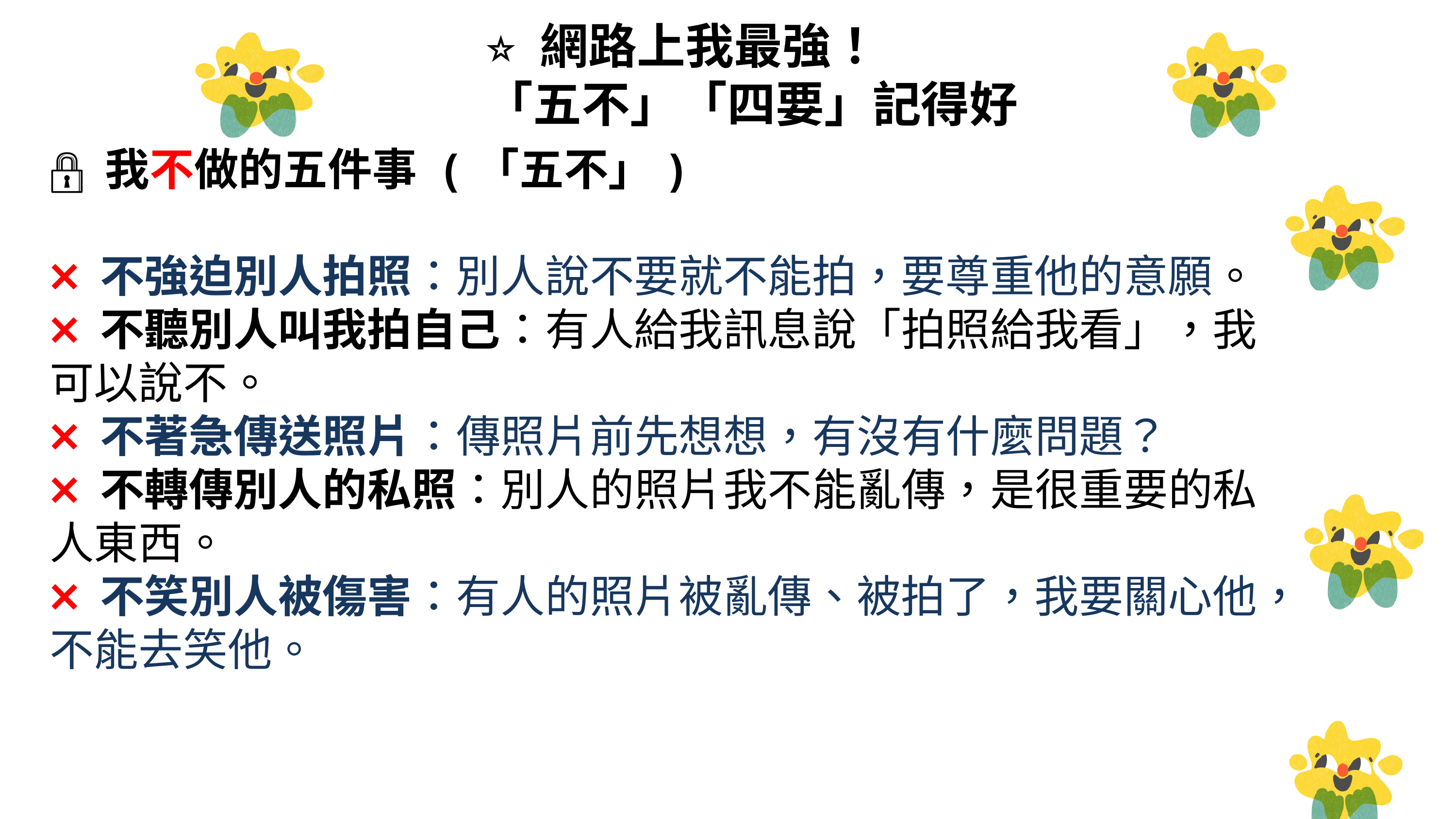

⭐️ 網路上我最強！
「五不」「四要」記得好

🔒 我不做的五件事 (「五不」)

❌ 不強迫別人拍照：別人說不要就不能拍，要尊重他的意願。
❌ 不聽別人叫我拍自己：有人給我訊息說「拍照給我看」，我可以說不。
❌ 不著急傳送照片：傳照片前先想想，有沒有什麼問題？
❌ 不轉傳別人的私照：別人的照片我不能亂傳，是很重要的私人東西。
❌ 不笑別人被傷害：有人的照片被亂傳、被拍了，我要關心他，不能去笑他。